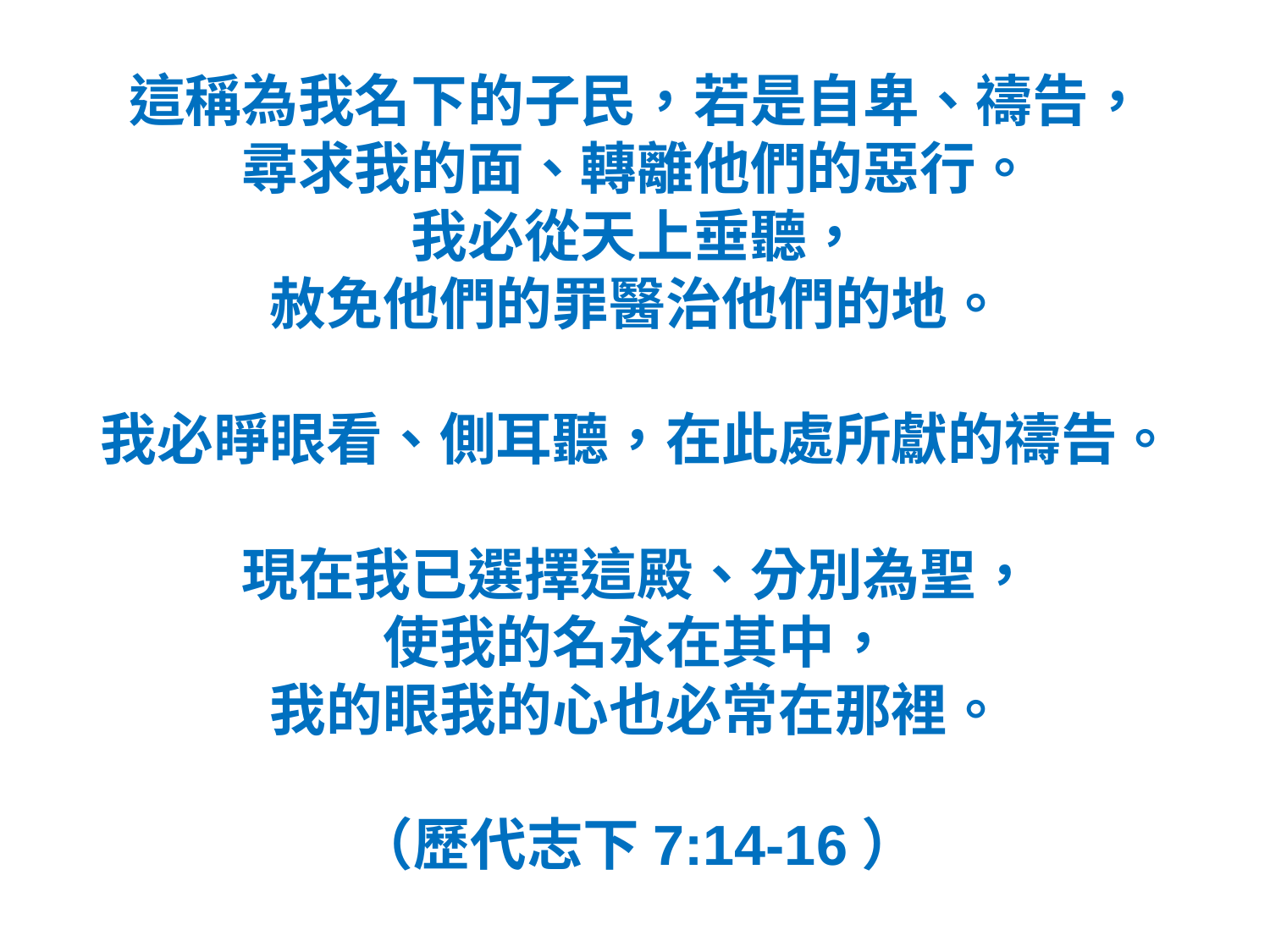

這稱為我名下的子民，若是自卑、禱告，
尋求我的面、轉離他們的惡行。
我必從天上垂聽，
赦免他們的罪醫治他們的地。

我必睜眼看、側耳聽，在此處所獻的禱告。

現在我已選擇這殿、分別為聖，
使我的名永在其中，
我的眼我的心也必常在那裡。

（歷代志下7:14-16）